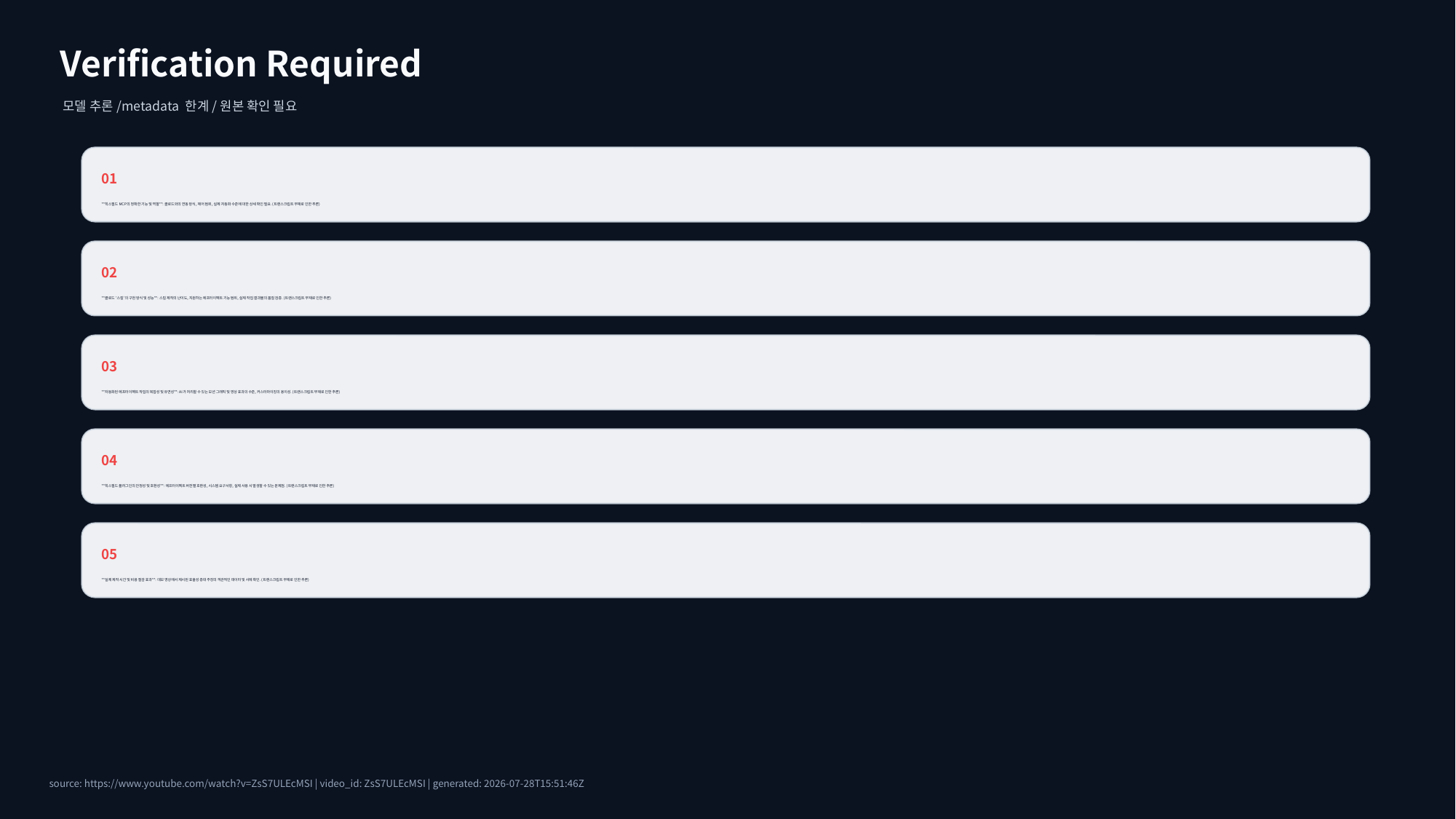

Verification Required
모델 추론/metadata 한계/원본 확인 필요

01
**힉스필드 MCP의 정확한 기능 및 역할**: 클로드와의 연동 방식, 제어 범위, 실제 자동화 수준에 대한 상세 확인 필요. (트랜스크립트 부재로 인한 추론)

02
**클로드 '스킬'의 구현 방식 및 성능**: 스킬 제작의 난이도, 지원하는 에프터이펙트 기능 범위, 실제 작업 결과물의 품질 검증. (트랜스크립트 부재로 인한 추론)

03
**자동화된 에프터이펙트 작업의 복잡성 및 유연성**: AI가 처리할 수 있는 모션 그래픽 및 영상 효과의 수준, 커스터마이징의 용이성. (트랜스크립트 부재로 인한 추론)

04
**힉스필드 플러그인의 안정성 및 호환성**: 에프터이펙트 버전별 호환성, 시스템 요구사항, 실제 사용 시 발생할 수 있는 문제점. (트랜스크립트 부재로 인한 추론)

05
**실제 제작 시간 및 비용 절감 효과**: 데모 영상에서 제시된 효율성 증대 주장의 객관적인 데이터 및 사례 확인. (트랜스크립트 부재로 인한 추론)
source: https://www.youtube.com/watch?v=ZsS7ULEcMSI | video_id: ZsS7ULEcMSI | generated: 2026-07-28T15:51:46Z